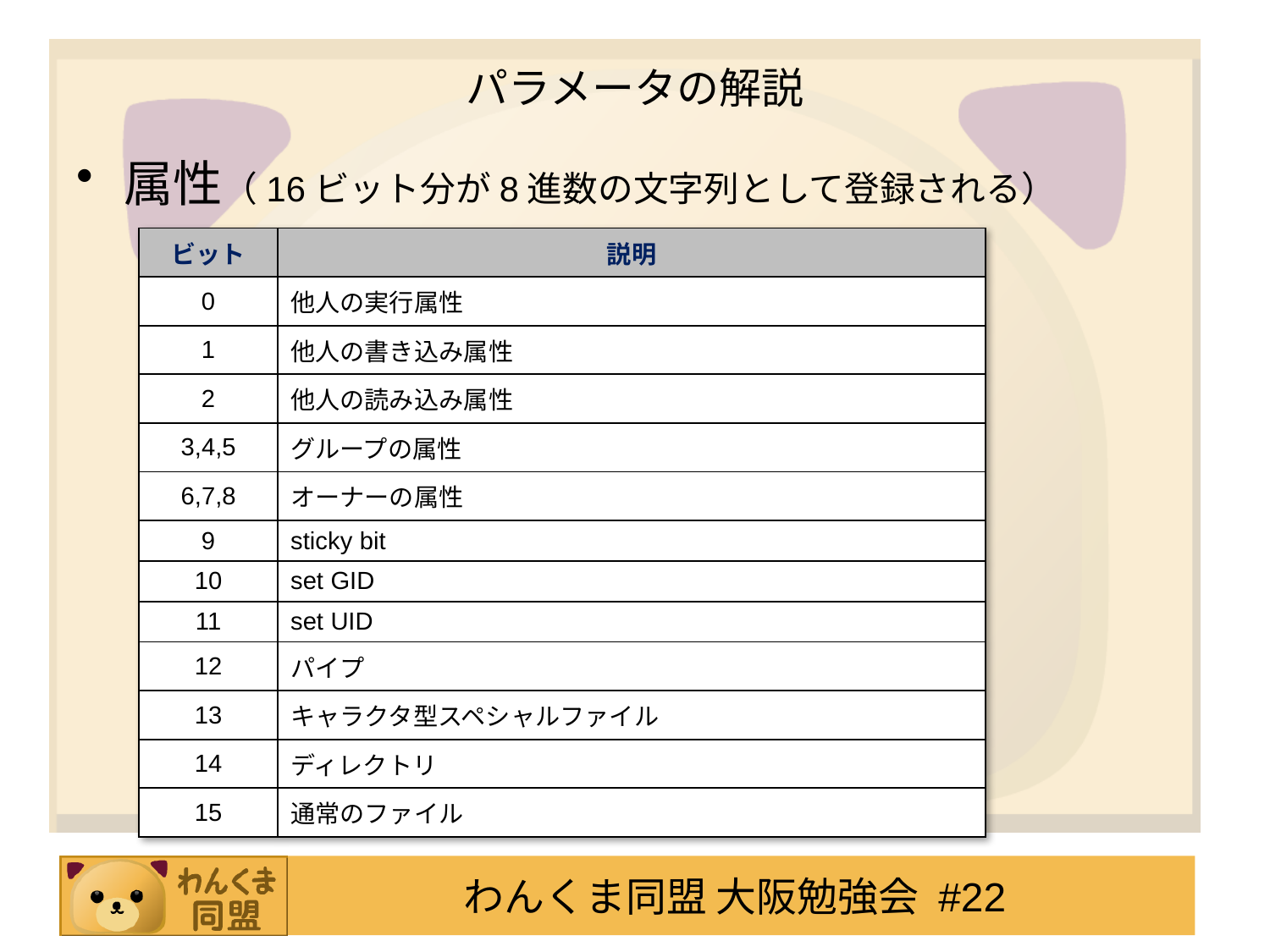

# パラメータの解説
属性（16ビット分が8進数の文字列として登録される）
| ビット | 説明 |
| --- | --- |
| 0 | 他人の実行属性 |
| 1 | 他人の書き込み属性 |
| 2 | 他人の読み込み属性 |
| 3,4,5 | グループの属性 |
| 6,7,8 | オーナーの属性 |
| 9 | sticky bit |
| 10 | set GID |
| 11 | set UID |
| 12 | パイプ |
| 13 | キャラクタ型スペシャルファイル |
| 14 | ディレクトリ |
| 15 | 通常のファイル |